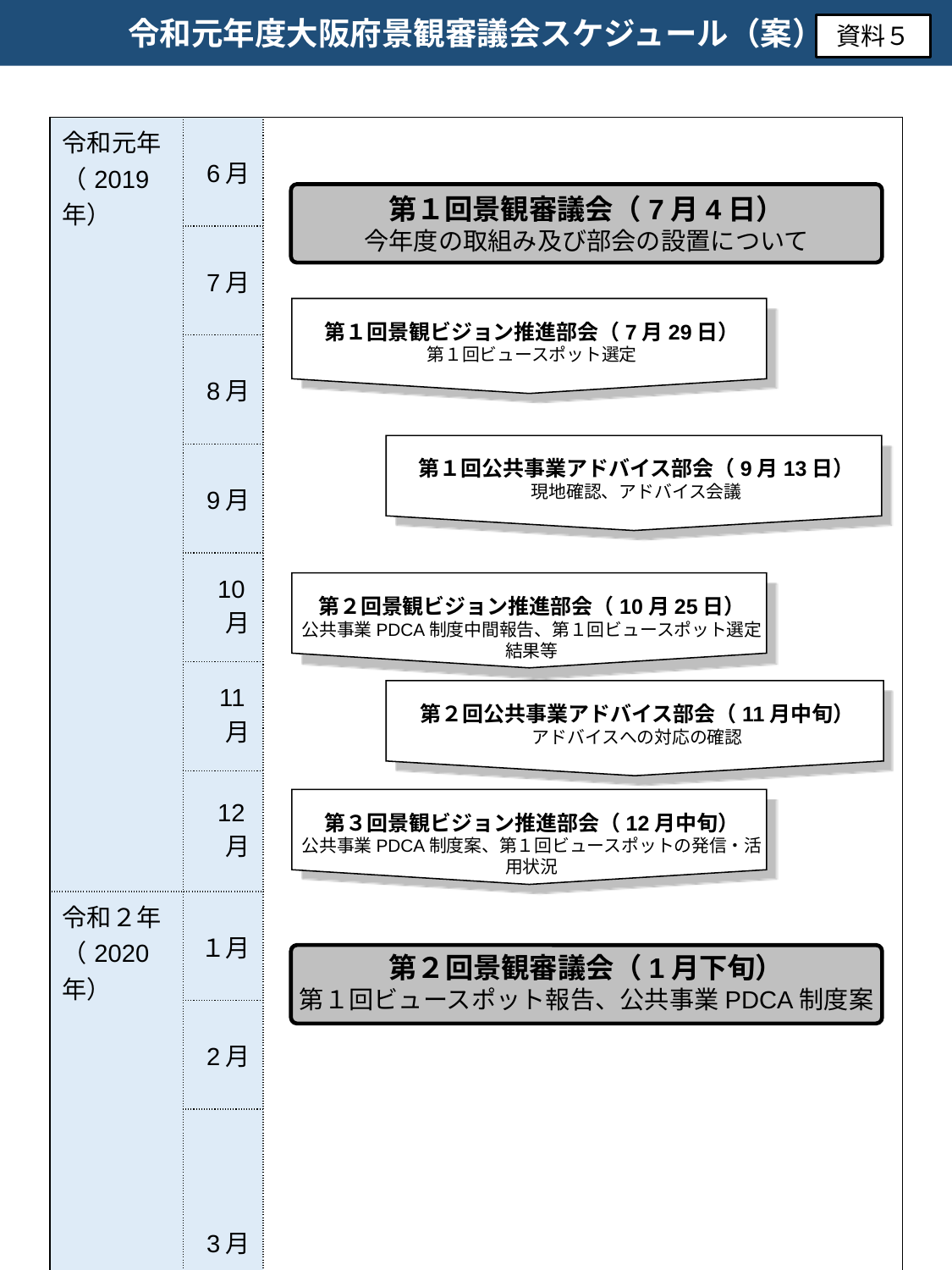

令和元年度大阪府景観審議会スケジュール（案）
資料５
第１回景観ビジョン推進部会（7月29日）
第１回ビュースポット選定
| 令和元年 （2019年） | 6月 |  |
| --- | --- | --- |
|  | 7月 |  |
|  | 8月 |  |
|  | 9月 |  |
|  | 10月 |  |
|  | 11月 |  |
|  | 12月 |  |
| 令和２年 （2020年） | １月 |  |
|  | 2月 |  |
|  | 3月 |  |
第１回景観審議会（7月4日）
今年度の取組み及び部会の設置について
第１回公共事業アドバイス部会（9月13日）
現地確認、アドバイス会議
第２回景観ビジョン推進部会（10月25日）
公共事業PDCA制度中間報告、第１回ビュースポット選定結果等
第２回公共事業アドバイス部会（11月中旬）
アドバイスへの対応の確認
第３回景観ビジョン推進部会（12月中旬）
公共事業PDCA制度案、第１回ビュースポットの発信・活用状況
第２回景観審議会（1月下旬）
第１回ビュースポット報告、公共事業PDCA制度案